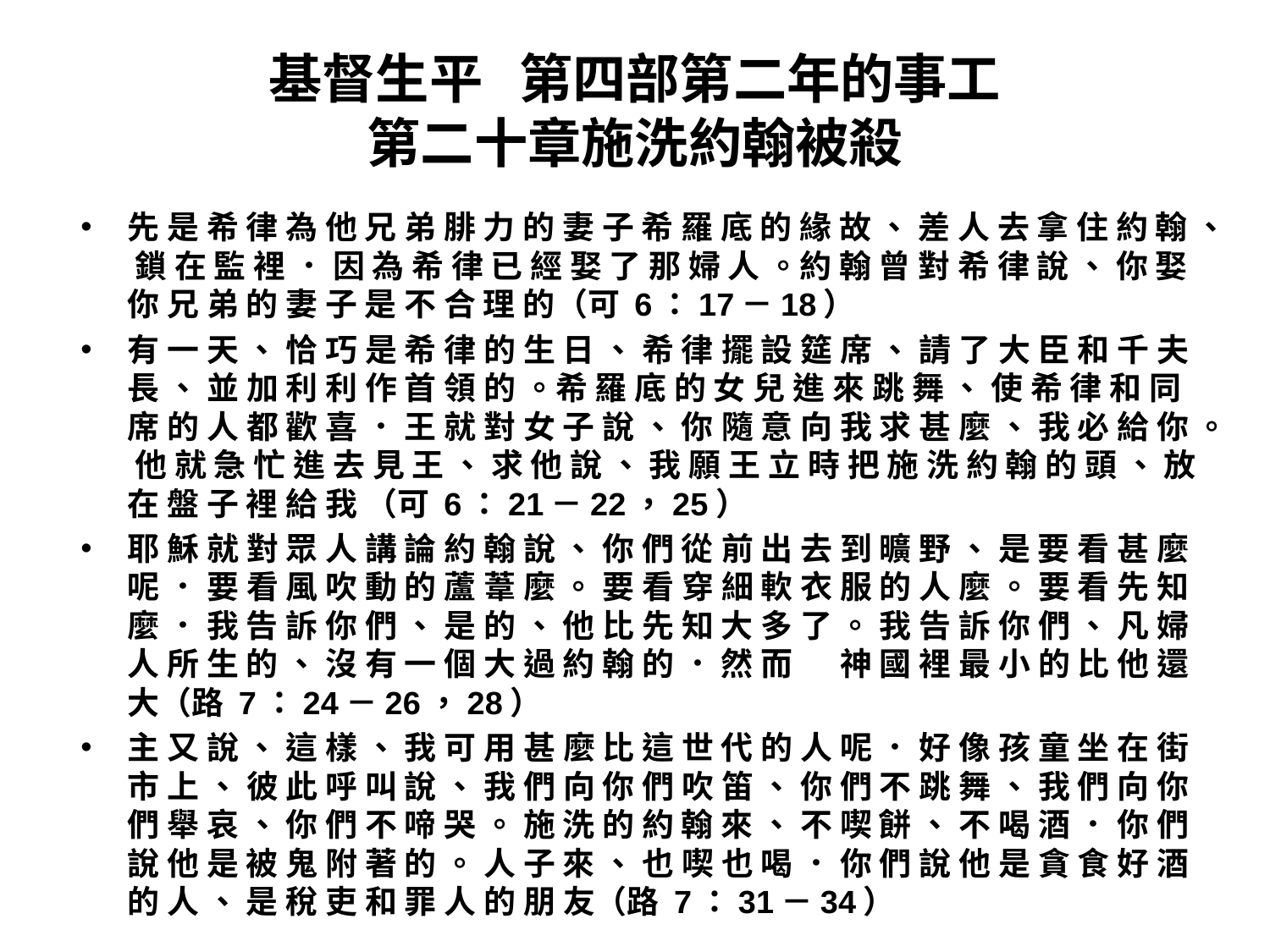

# 基督生平   第四部第二年的事工 第二十章施洗約翰被殺
先 是 希 律 為 他 兄 弟 腓 力 的 妻 子 希 羅 底 的 緣 故 、 差 人 去 拿 住 約 翰 、 鎖 在 監 裡 ． 因 為 希 律 已 經 娶 了 那 婦 人 。約 翰 曾 對 希 律 說 、 你 娶 你 兄 弟 的 妻 子 是 不 合 理 的（可 6：17－18）
有 一 天 、 恰 巧 是 希 律 的 生 日 、 希 律 擺 設 筵 席 、 請 了 大 臣 和 千 夫 長 、 並 加 利 利 作 首 領 的 。希 羅 底 的 女 兒 進 來 跳 舞 、 使 希 律 和 同 席 的 人 都 歡 喜 ． 王 就 對 女 子 說 、 你 隨 意 向 我 求 甚 麼 、 我 必 給 你 。 他 就 急 忙 進 去 見 王 、 求 他 說 、 我 願 王 立 時 把 施 洗 約 翰 的 頭 、 放 在 盤 子 裡 給 我 （可 6：21－22，25）
耶 穌 就 對 眾 人 講 論 約 翰 說 、 你 們 從 前 出 去 到 曠 野 、 是 要 看 甚 麼 呢 ． 要 看 風 吹 動 的 蘆 葦 麼 。 要 看 穿 細 軟 衣 服 的 人 麼 。 要 看 先 知 麼 ． 我 告 訴 你 們 、 是 的 、 他 比 先 知 大 多 了 。 我 告 訴 你 們 、 凡 婦 人 所 生 的 、 沒 有 一 個 大 過 約 翰 的 ． 然 而 　 神 國 裡 最 小 的 比 他 還 大（路 7：24－26，28）
主 又 說 、 這 樣 、 我 可 用 甚 麼 比 這 世 代 的 人 呢 ． 好 像 孩 童 坐 在 街 市 上 、 彼 此 呼 叫 說 、 我 們 向 你 們 吹 笛 、 你 們 不 跳 舞 、 我 們 向 你 們 舉 哀 、 你 們 不 啼 哭 。 施 洗 的 約 翰 來 、 不 喫 餅 、 不 喝 酒 ． 你 們 說 他 是 被 鬼 附 著 的 。 人 子 來 、 也 喫 也 喝 ． 你 們 說 他 是 貪 食 好 酒 的 人 、 是 稅 吏 和 罪 人 的 朋 友（路 7：31－34）